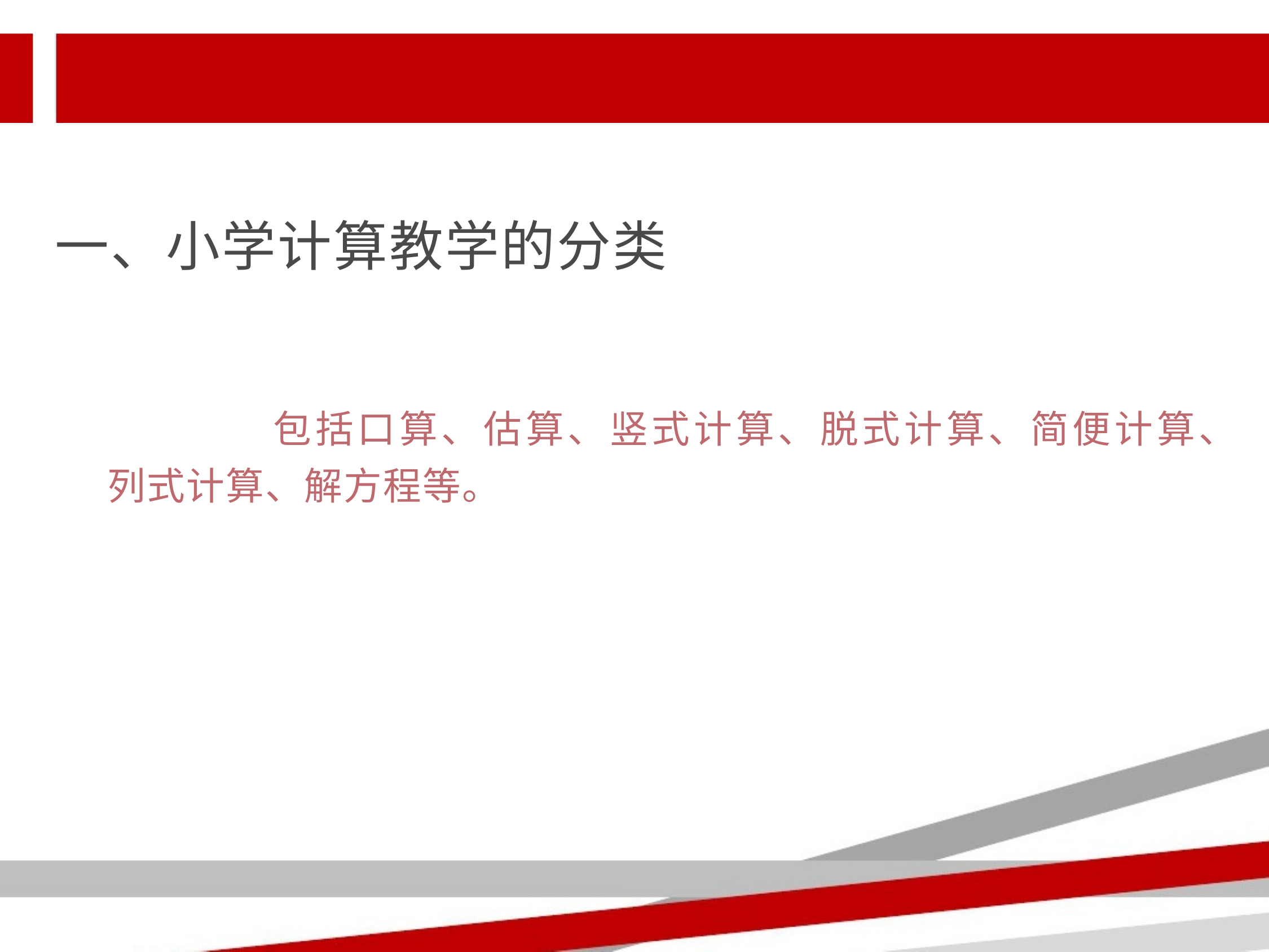

一、小学计算教学的分类
包括口算、估算、竖式计算、脱式计算、简便计算、 列式计算、解方程等。